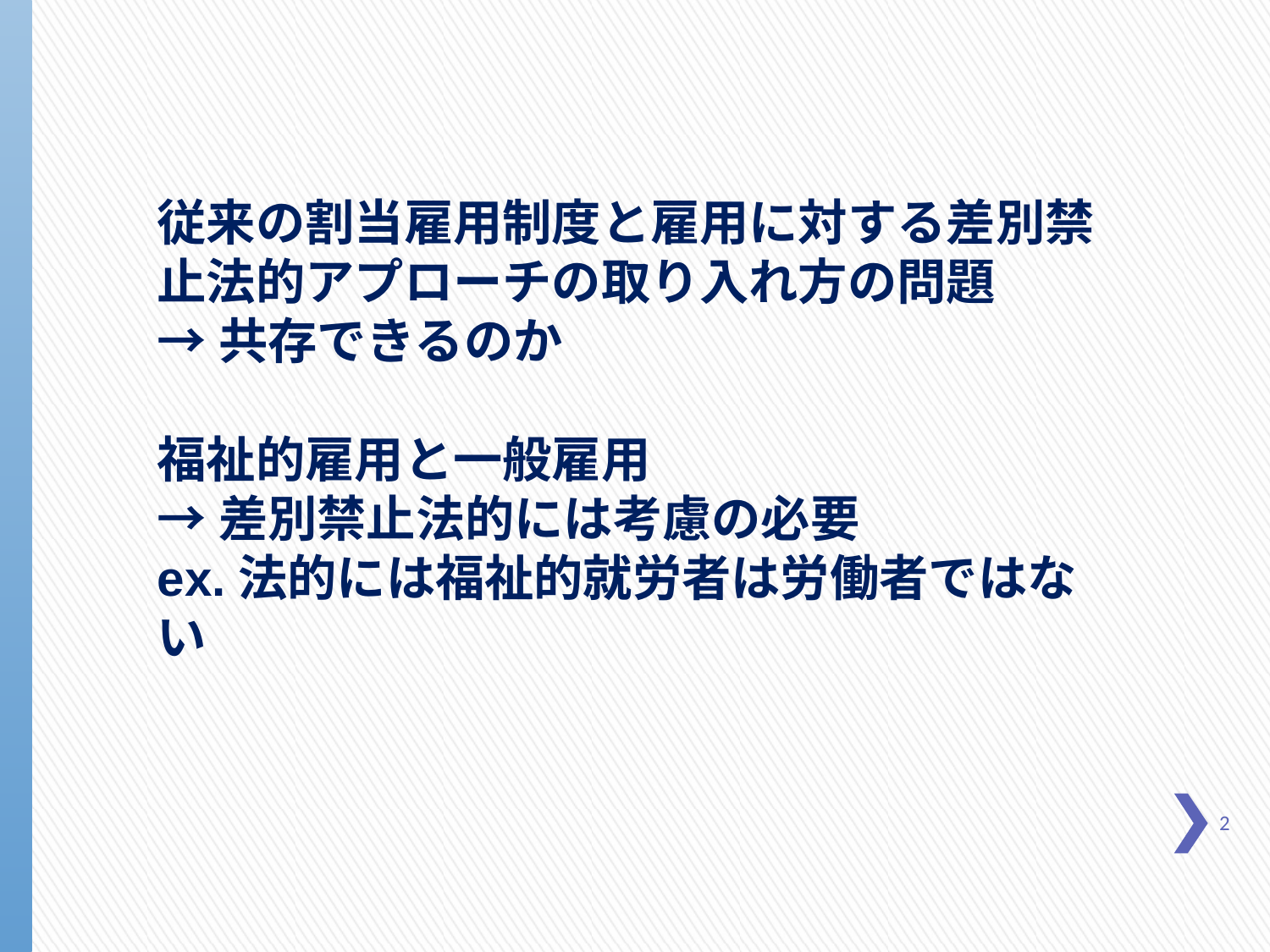

従来の割当雇用制度と雇用に対する差別禁止法的アプローチの取り入れ方の問題
→共存できるのか

福祉的雇用と一般雇用
→差別禁止法的には考慮の必要
ex.法的には福祉的就労者は労働者ではない

2